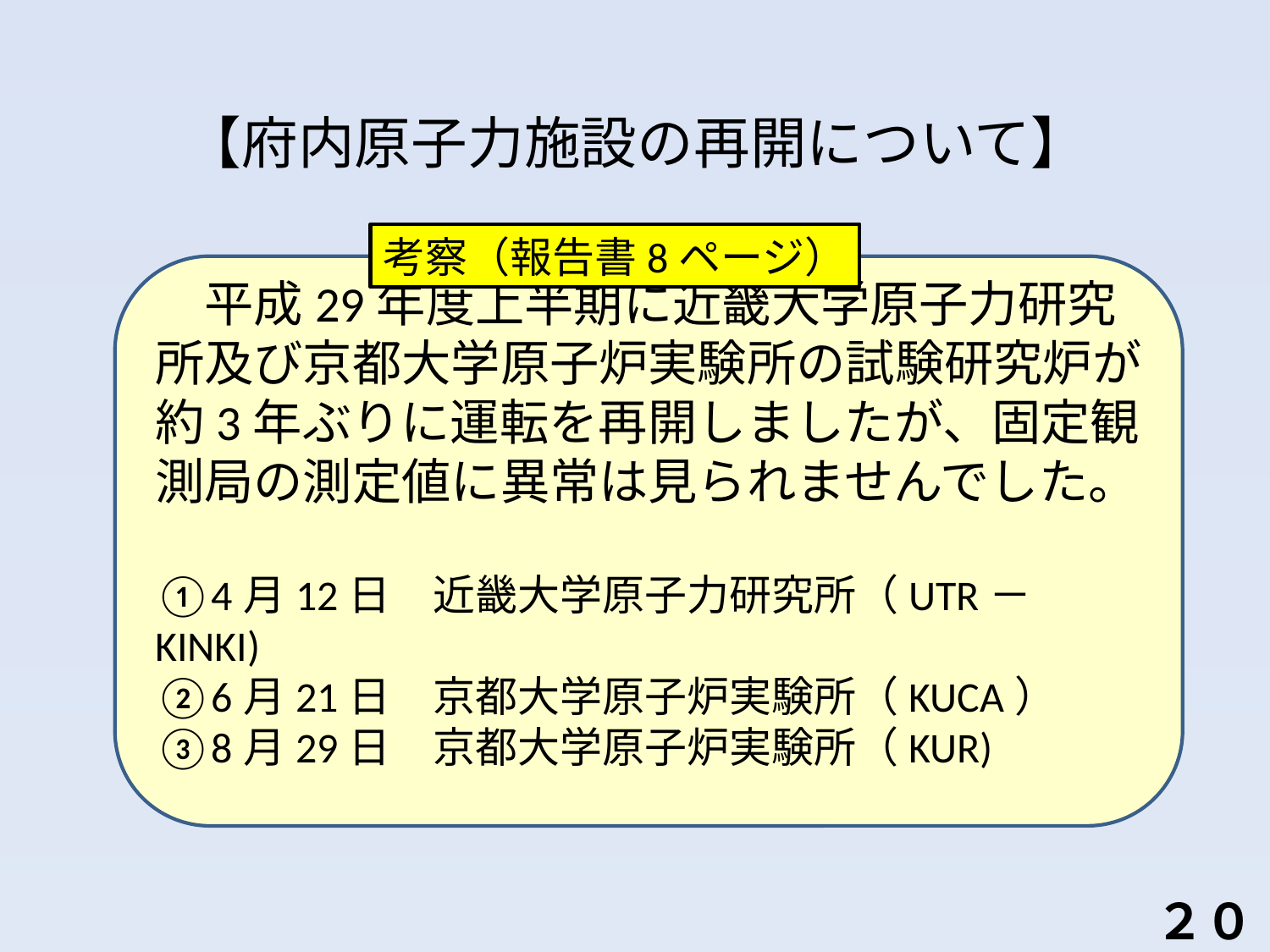

【府内原子力施設の再開について】

考察（報告書8ページ）
　平成29年度上半期に近畿大学原子力研究所及び京都大学原子炉実験所の試験研究炉が約3年ぶりに運転を再開しましたが、固定観測局の測定値に異常は見られませんでした。

①4月12日　近畿大学原子力研究所（UTR－KINKI)
②6月21日　京都大学原子炉実験所（KUCA）
③8月29日　京都大学原子炉実験所（KUR)

２０